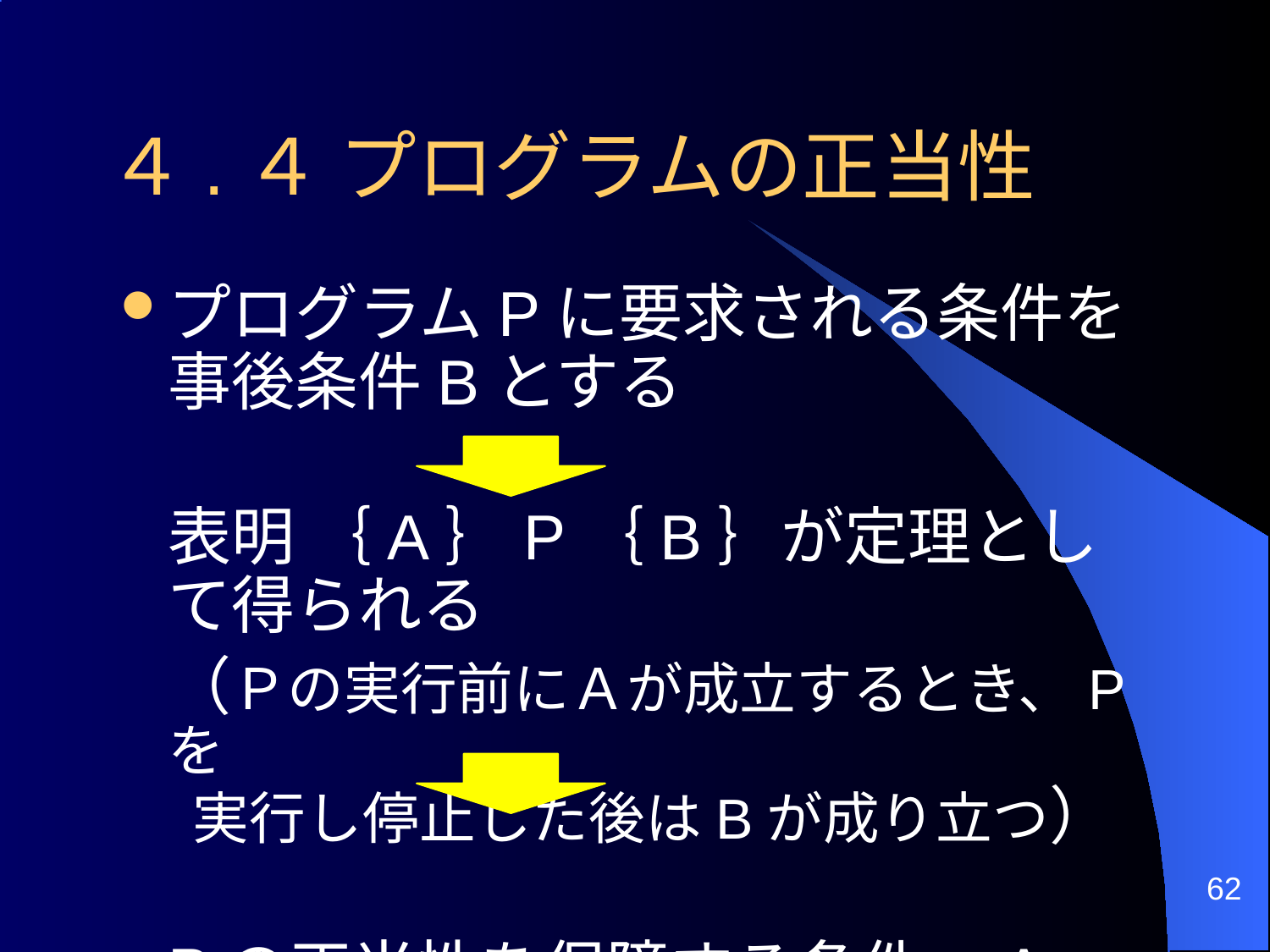

# ４.４ プログラムの正当性
プログラムPに要求される条件を事後条件Bとする

	表明 ｛A｝P｛B｝が定理として得られる
	（Ｐの実行前にＡが成立するとき、Pを
  実行し停止した後はBが成り立つ）

	Pの正当性を保障する条件＝A

62